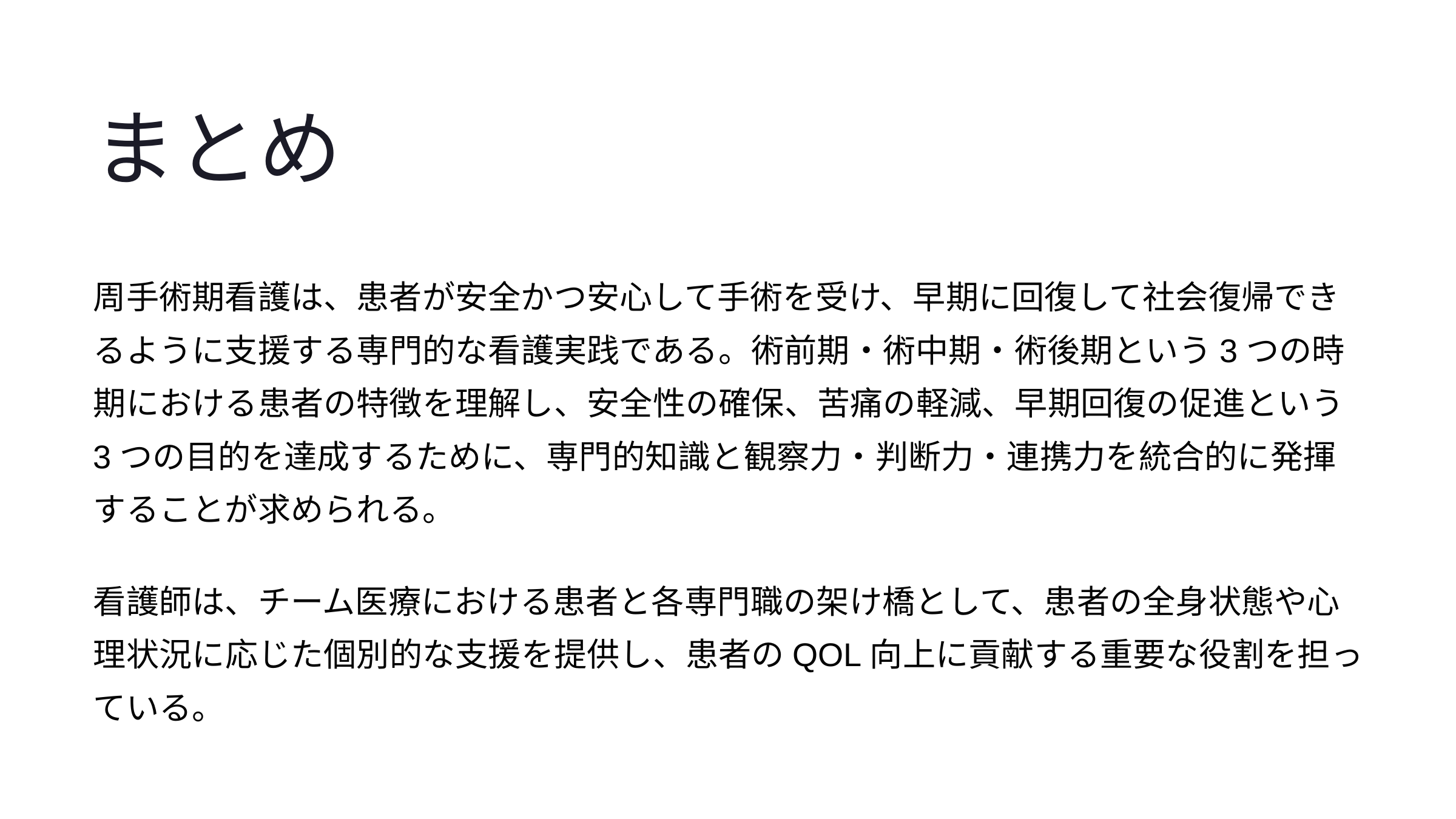

まとめ
周手術期看護は、患者が安全かつ安心して手術を受け、早期に回復して社会復帰できるように支援する専門的な看護実践である。術前期・術中期・術後期という3つの時期における患者の特徴を理解し、安全性の確保、苦痛の軽減、早期回復の促進という3つの目的を達成するために、専門的知識と観察力・判断力・連携力を統合的に発揮することが求められる。
看護師は、チーム医療における患者と各専門職の架け橋として、患者の全身状態や心理状況に応じた個別的な支援を提供し、患者のQOL向上に貢献する重要な役割を担っている。